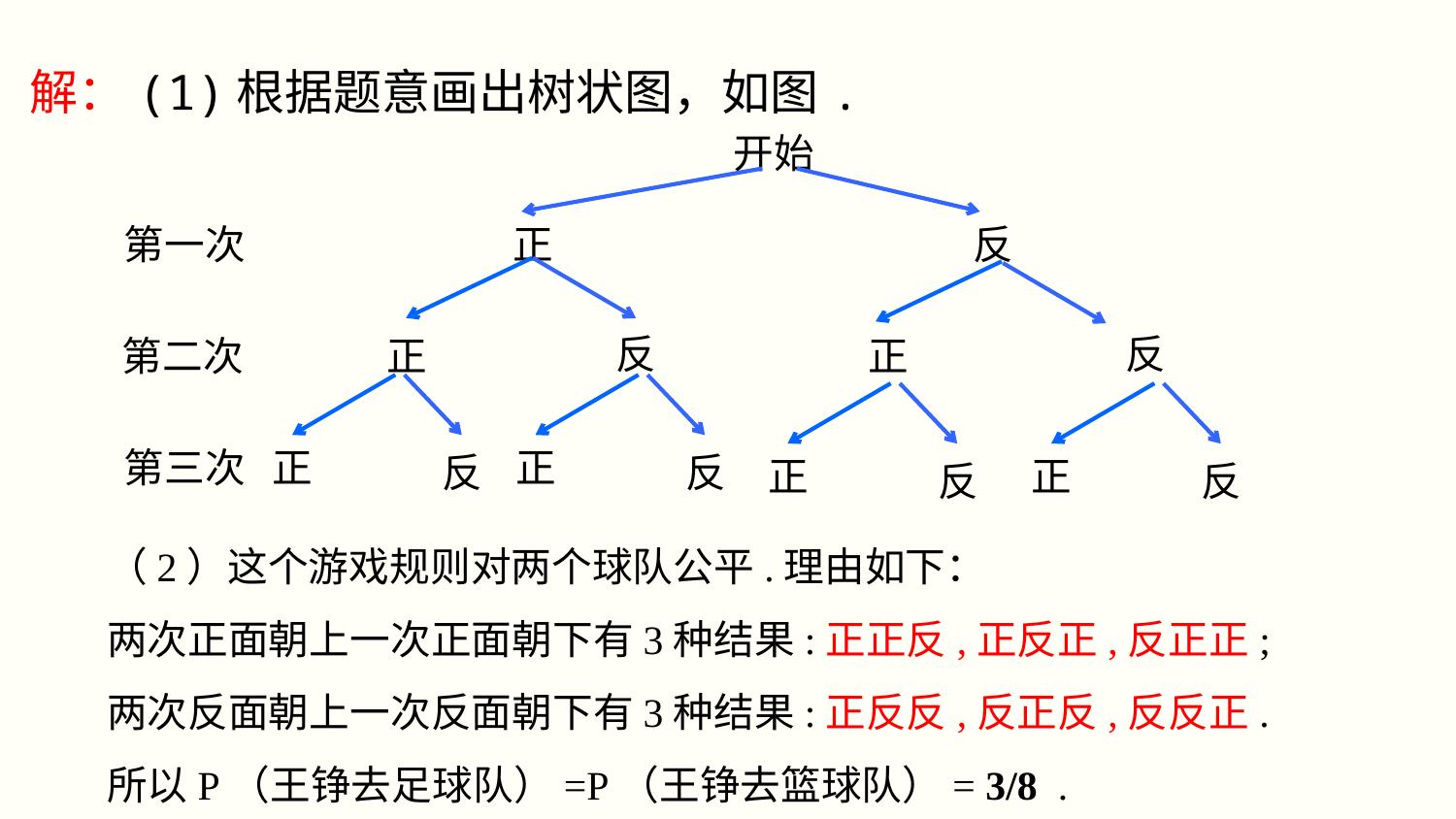

解：(1)根据题意画出树状图，如图.
开始

第一次
正
反

反
反
第二次
正
正

第三次
正
正
反
反
正
正
反
反
（2）这个游戏规则对两个球队公平.理由如下：
两次正面朝上一次正面朝下有3种结果:正正反,正反正,反正正;
两次反面朝上一次反面朝下有3种结果:正反反,反正反,反反正.
所以P（王铮去足球队）=P（王铮去篮球队）= 3/8  .